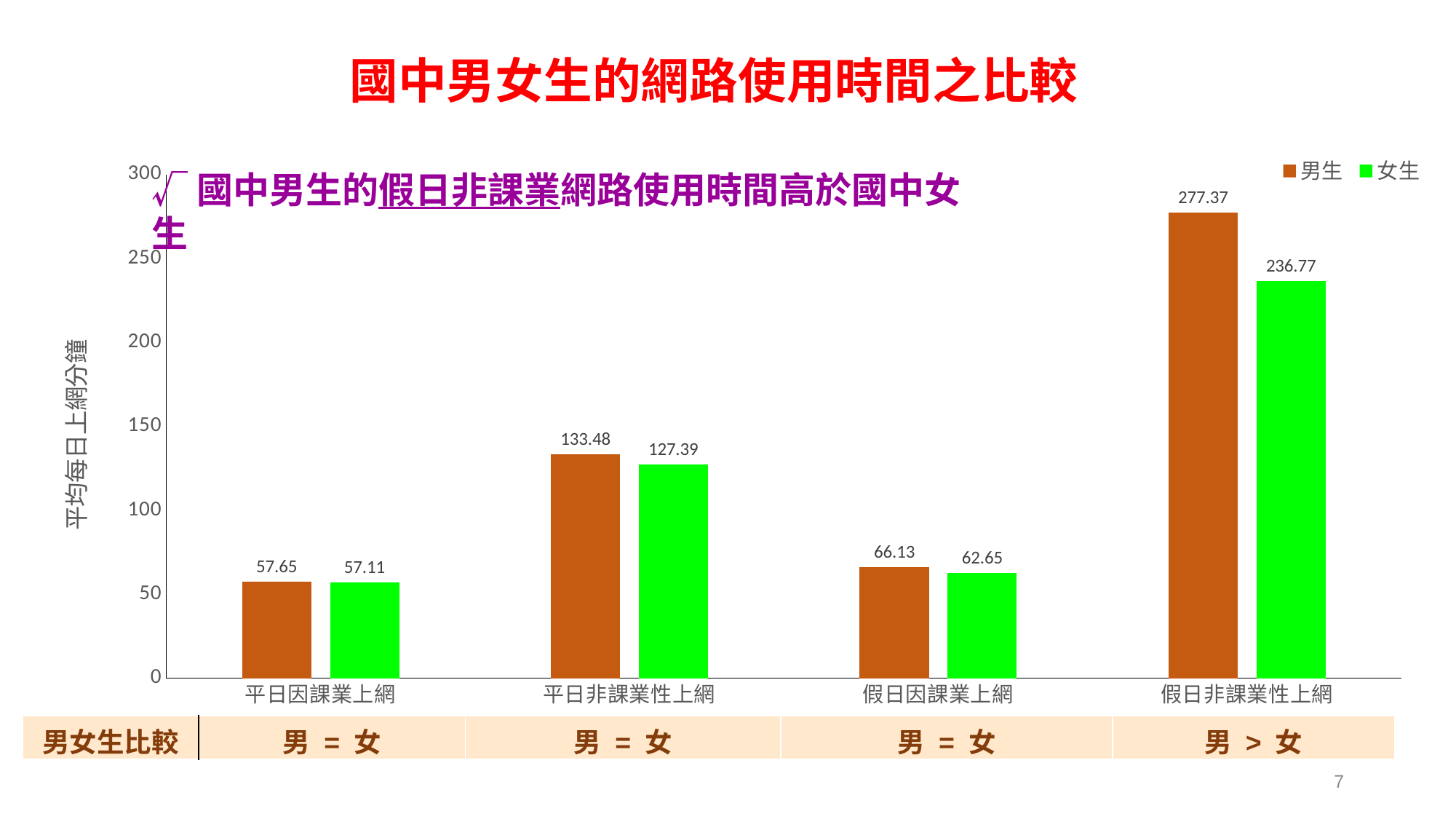

# 國中男女生的網路使用時間之比較

### Chart

| Category | 男生 | 女生 |
|---|---|---|
| 平日因課業上網 | 57.64701942397857 | 57.1059583632448 |
| 平日非課業性上網 | 133.482689747004 | 127.39036664270309 |
| 假日因課業上網 | 66.13261888814468 | 62.64599855803893 |
| 假日非課業性上網 | 277.36606546426185 | 236.77095375722544 |
√國中男生的假日非課業網路使用時間高於國中女生
| 男女生比較 | 男 = 女 | 男 = 女 | 男 = 女 | 男 > 女 |
| --- | --- | --- | --- | --- |
7